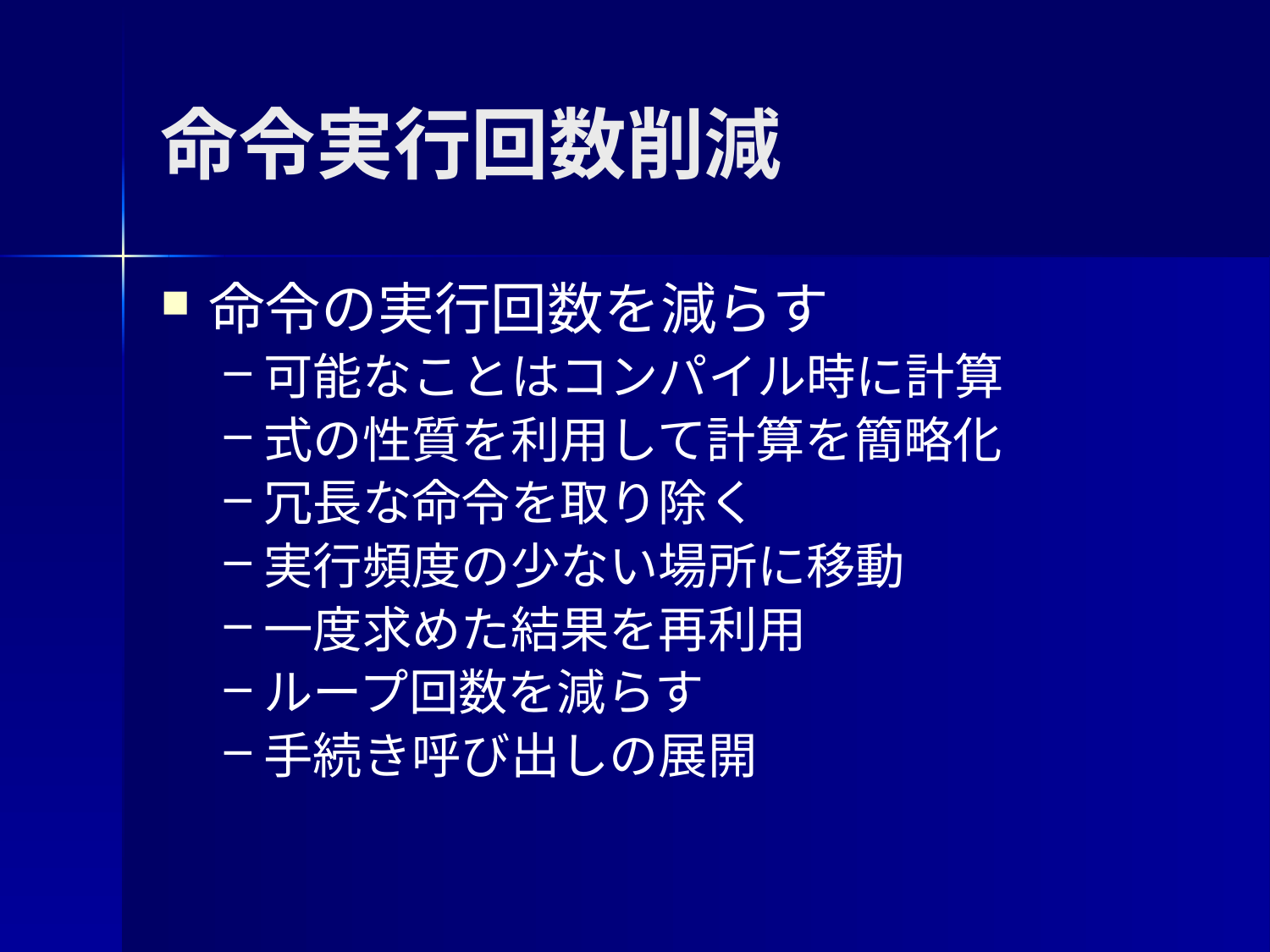

命令実行回数削減
命令の実行回数を減らす
可能なことはコンパイル時に計算
式の性質を利用して計算を簡略化
冗長な命令を取り除く
実行頻度の少ない場所に移動
一度求めた結果を再利用
ループ回数を減らす
手続き呼び出しの展開